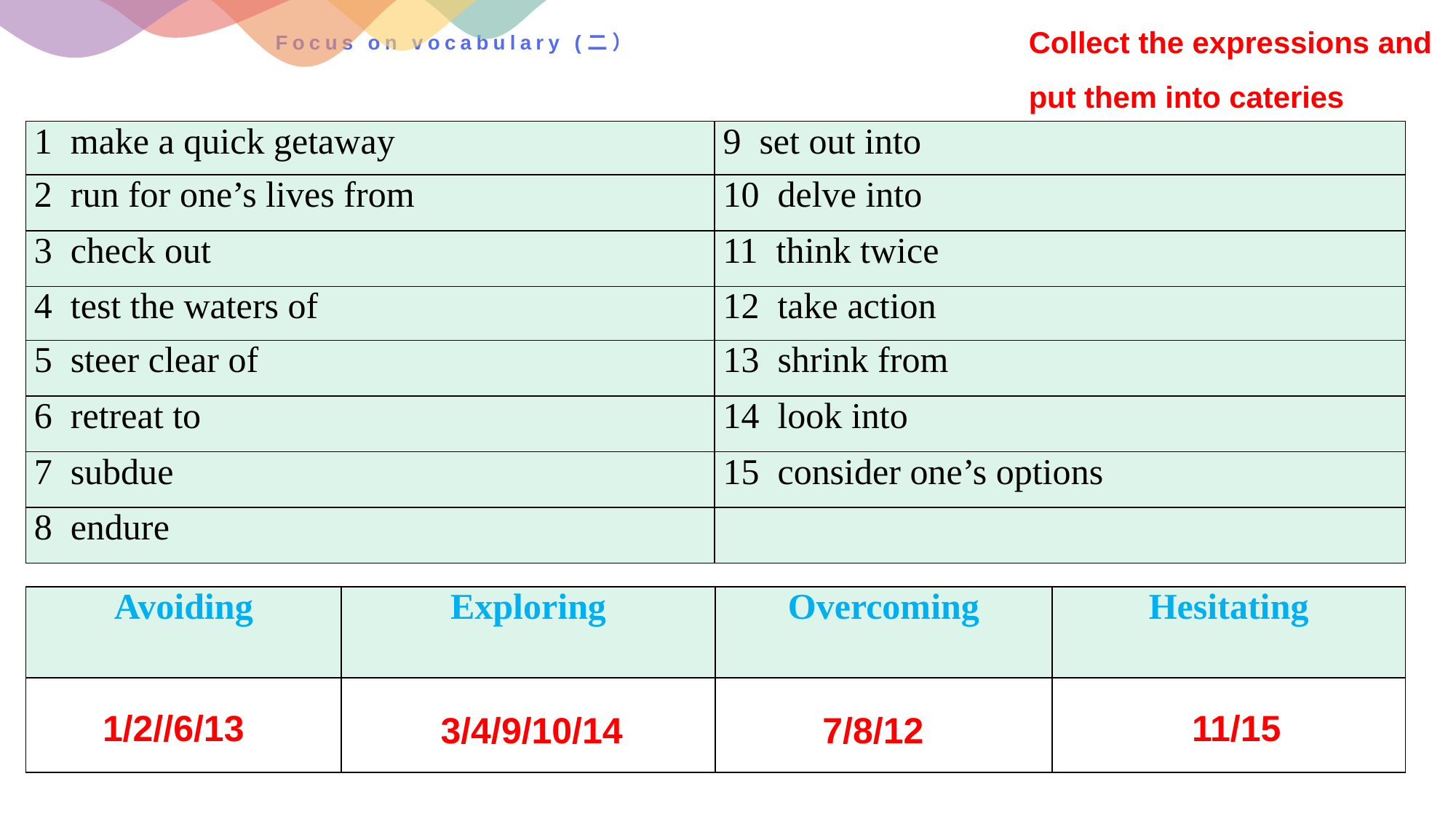

# Focus on vocabulary (二）

Collect the expressions and put them into cateries
| 1 make a quick getaway | 9 set out into |
| --- | --- |
| 2 run for one’s lives from | 10 delve into |
| 3 check out | 11 think twice |
| 4 test the waters of | 12 take action |
| 5 steer clear of | 13 shrink from |
| 6 retreat to | 14 look into |
| 7 subdue | 15 consider one’s options |
| 8 endure |  |
| Avoiding | Exploring | Overcoming | Hesitating |
| --- | --- | --- | --- |
|  |  |  |  |
1/2//6/13
11/15
3/4/9/10/14
7/8/12